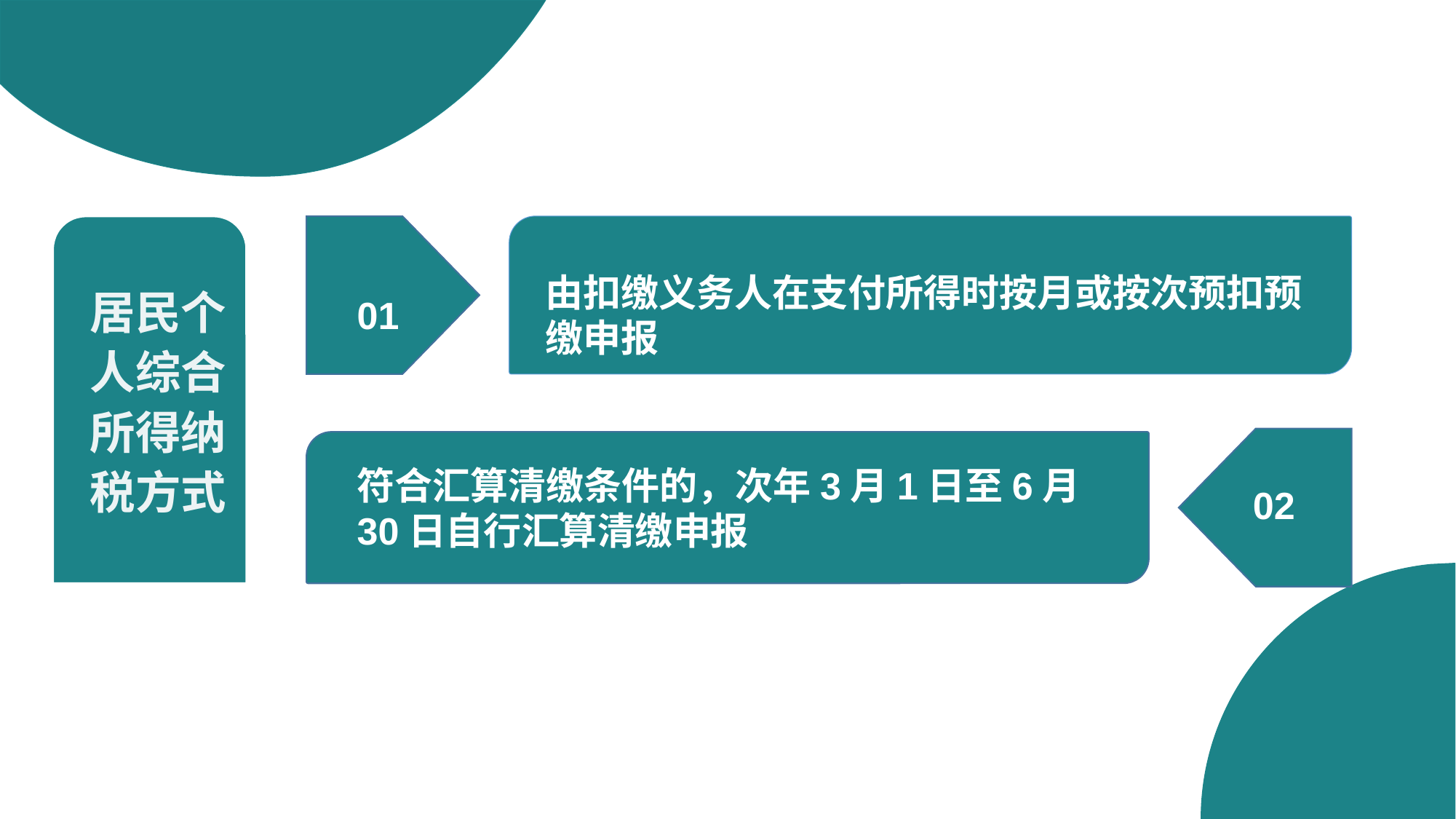

由扣缴义务人在支付所得时按月或按次预扣预缴申报
居民个人综合所得纳税方式
01

符合汇算清缴条件的，次年3月1日至6月30日自行汇算清缴申报
02